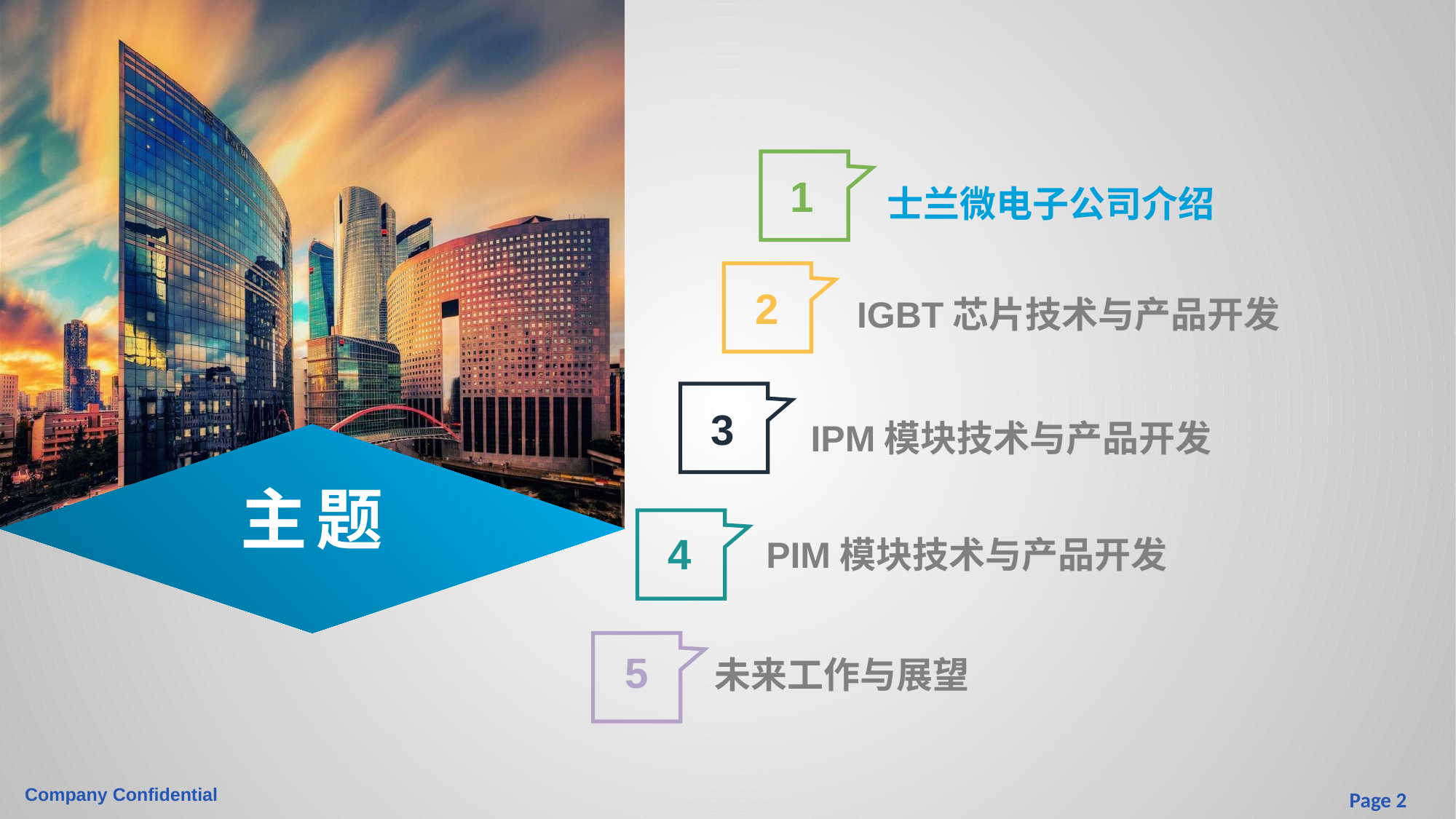

士兰微电子公司介绍
1

IGBT芯片技术与产品开发
2

IPM模块技术与产品开发
3

主题

PIM模块技术与产品开发
4

未来工作与展望
5